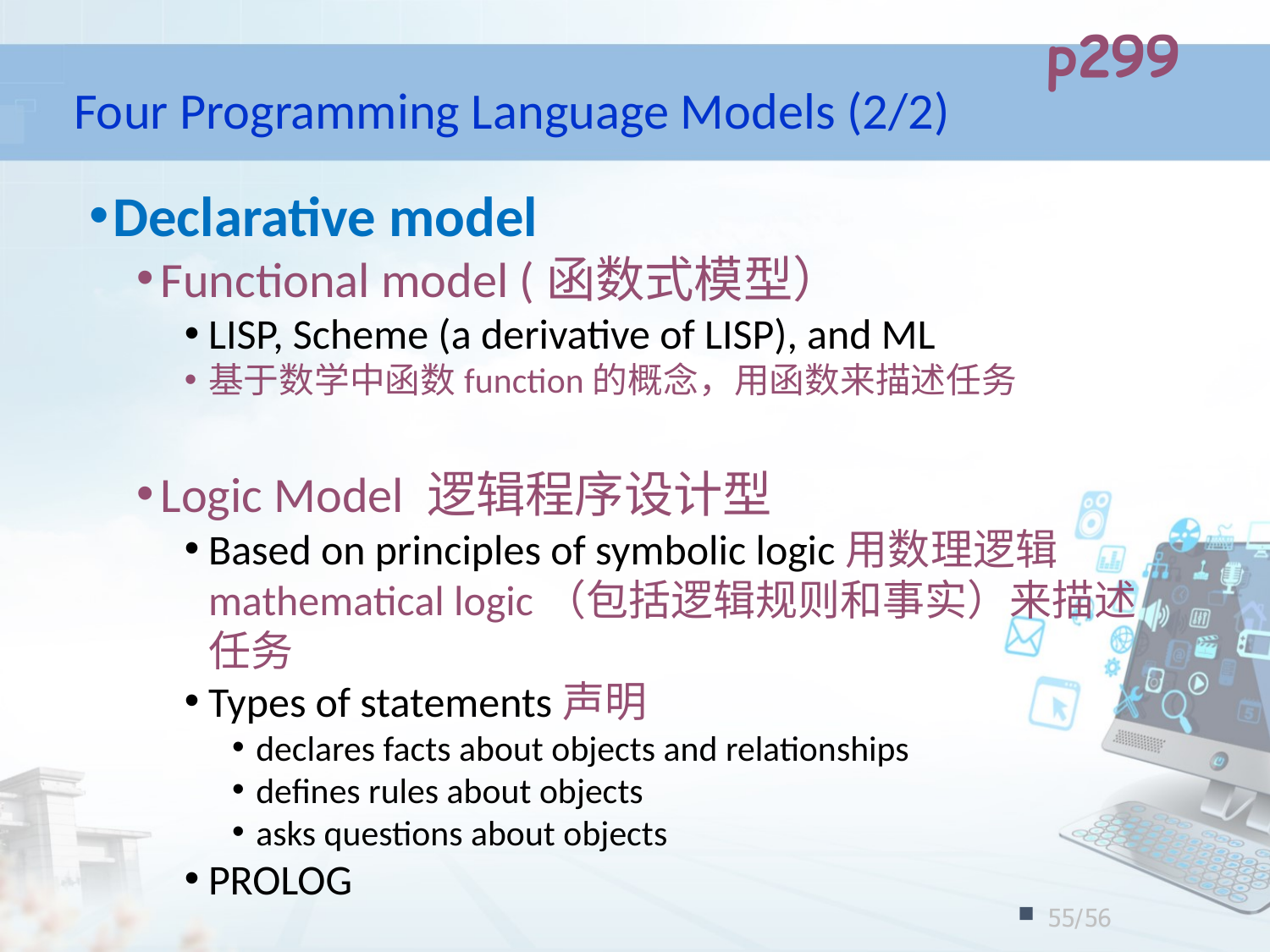

p299
# Four Programming Language Models (2/2)
Declarative model
Functional model (函数式模型）
LISP, Scheme (a derivative of LISP), and ML
基于数学中函数function的概念，用函数来描述任务

Logic Model 逻辑程序设计型
Based on principles of symbolic logic用数理逻辑mathematical logic（包括逻辑规则和事实）来描述任务
Types of statements声明
declares facts about objects and relationships
defines rules about objects
asks questions about objects
PROLOG

55/56